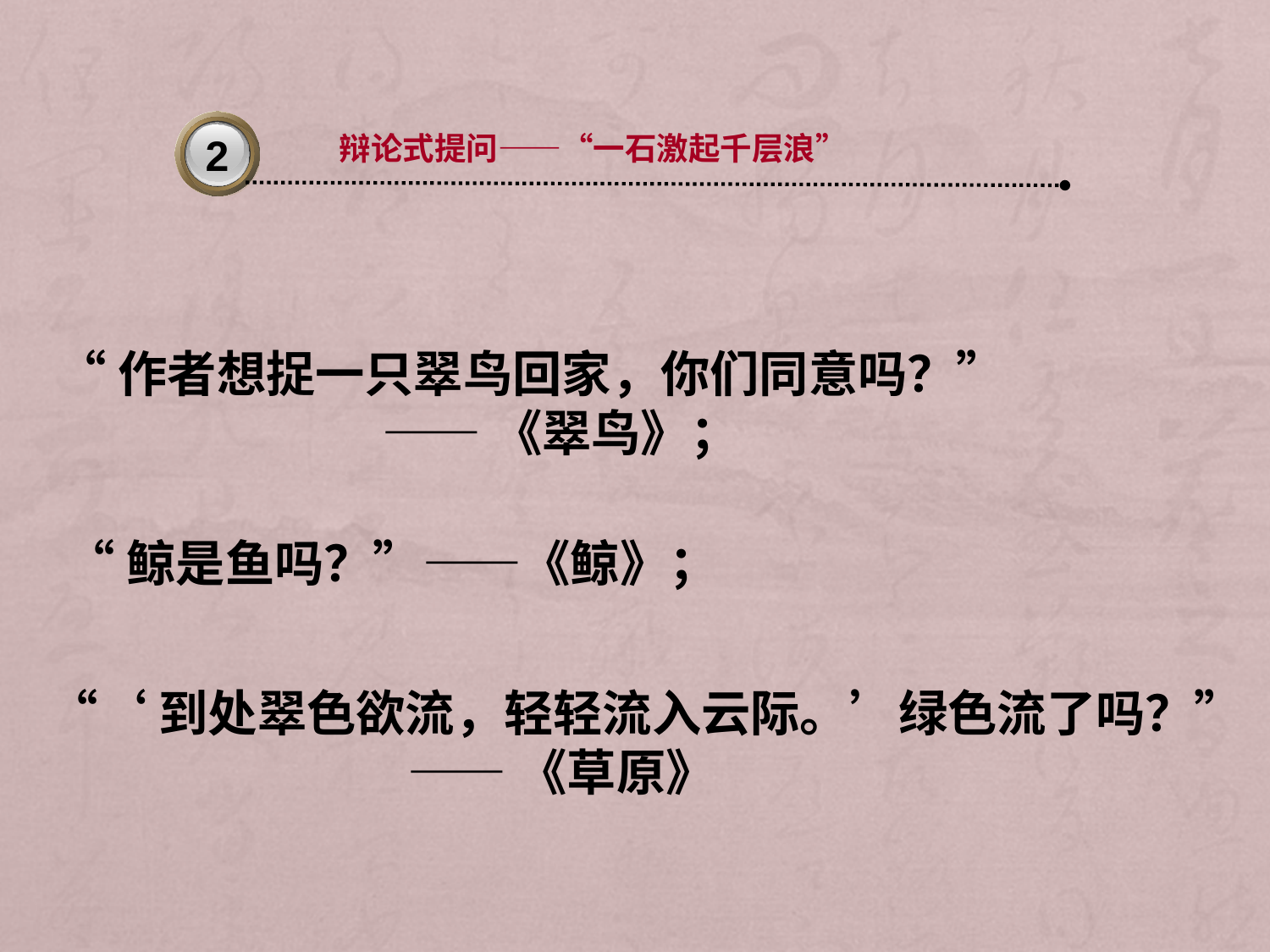

辩论式提问——“一石激起千层浪”
2

“作者想捉一只翠鸟回家，你们同意吗？”
                             ——《翠鸟》；
“鲸是鱼吗？”——《鲸》；
“‘到处翠色欲流，轻轻流入云际。’绿色流了吗？”
                                ——《草原》